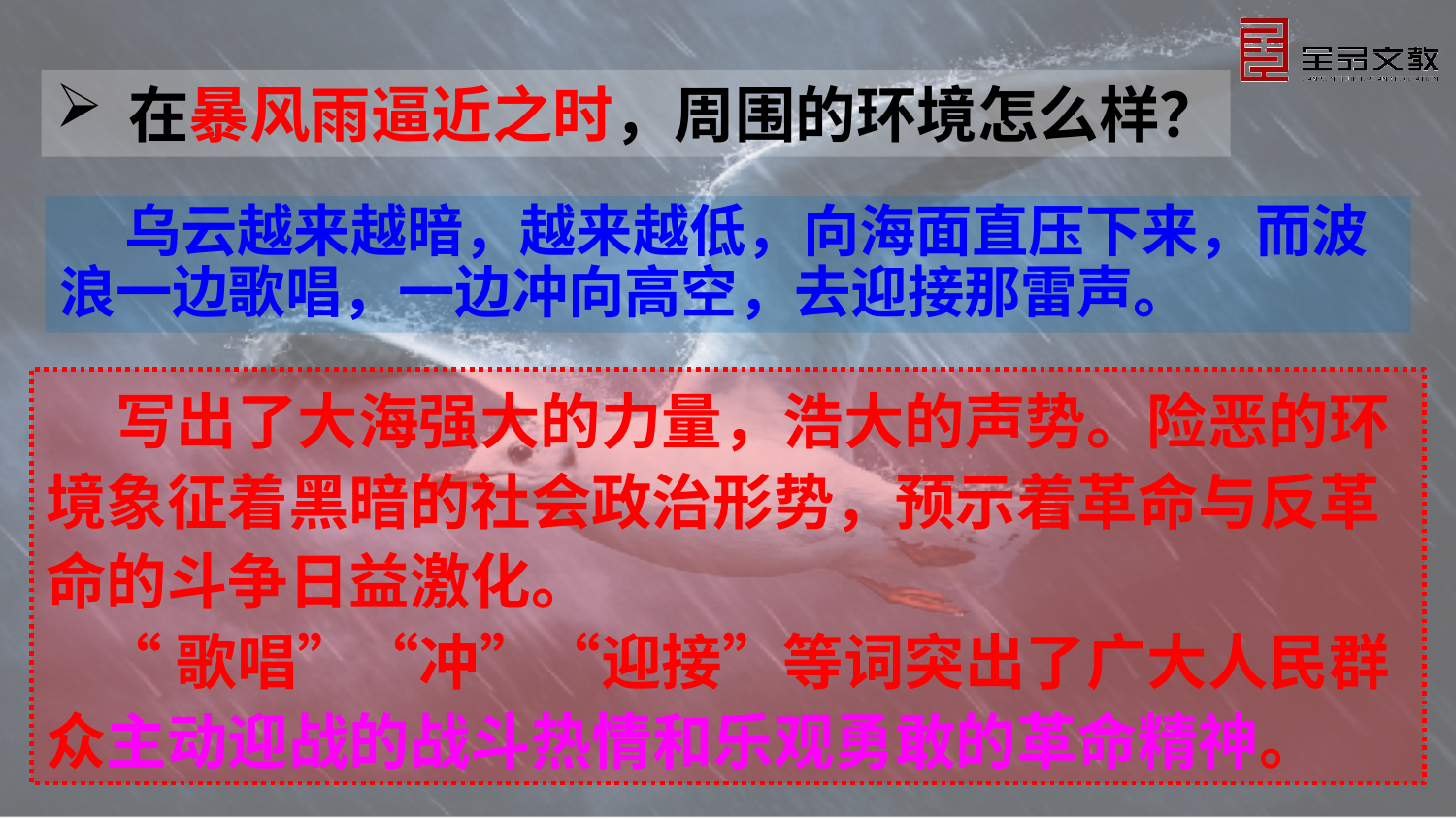

在暴风雨逼近之时，周围的环境怎么样？
    乌云越来越暗，越来越低，向海面直压下来，而波浪一边歌唱，一边冲向高空，去迎接那雷声。
    写出了大海强大的力量，浩大的声势。险恶的环境象征着黑暗的社会政治形势，预示着革命与反革命的斗争日益激化。
    “歌唱”“冲”“迎接”等词突出了广大人民群众主动迎战的战斗热情和乐观勇敢的革命精神。